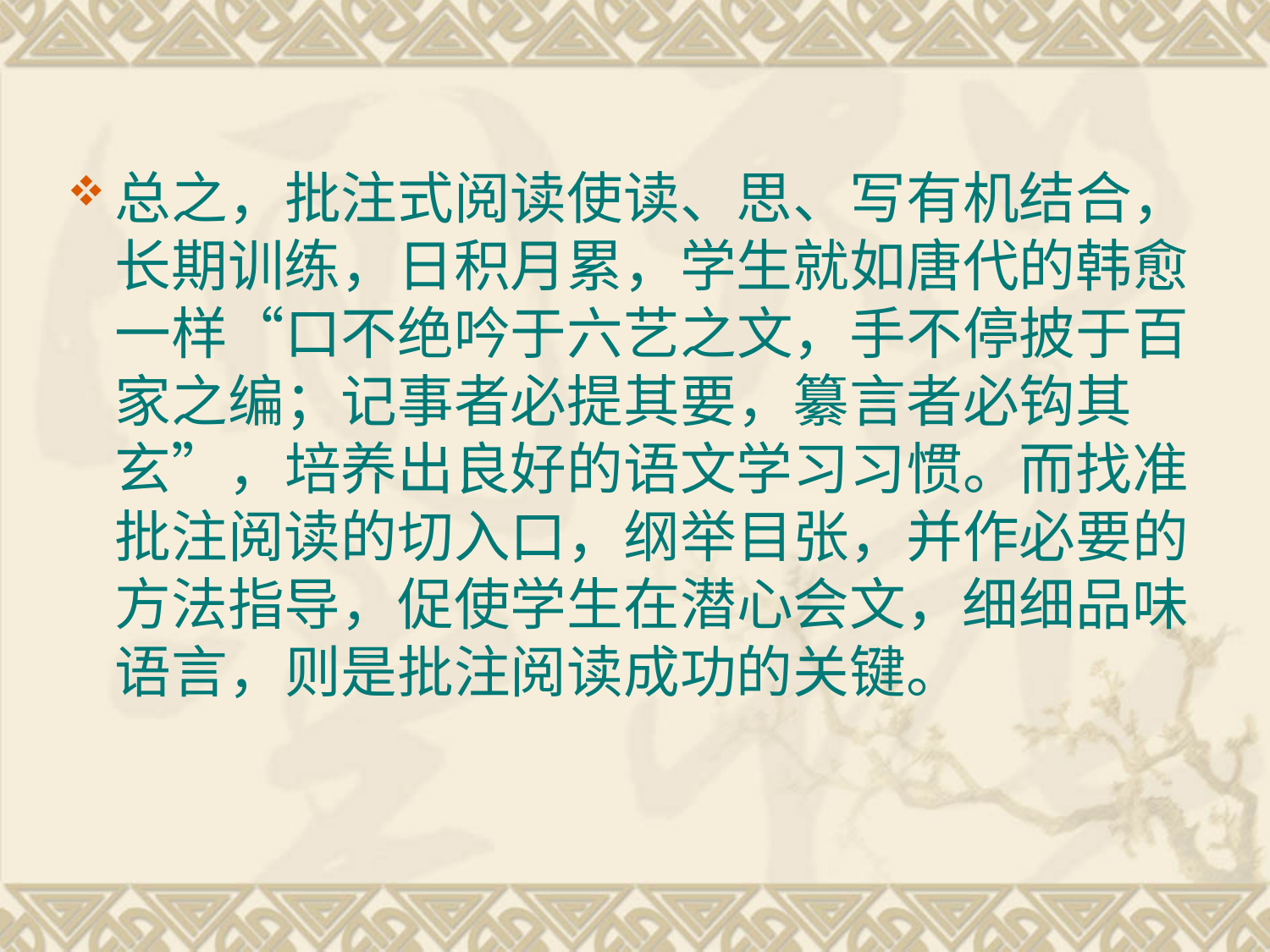

总之，批注式阅读使读、思、写有机结合，长期训练，日积月累，学生就如唐代的韩愈一样“口不绝吟于六艺之文，手不停披于百家之编；记事者必提其要，纂言者必钩其玄”，培养出良好的语文学习习惯。而找准批注阅读的切入口，纲举目张，并作必要的方法指导，促使学生在潜心会文，细细品味语言，则是批注阅读成功的关键。